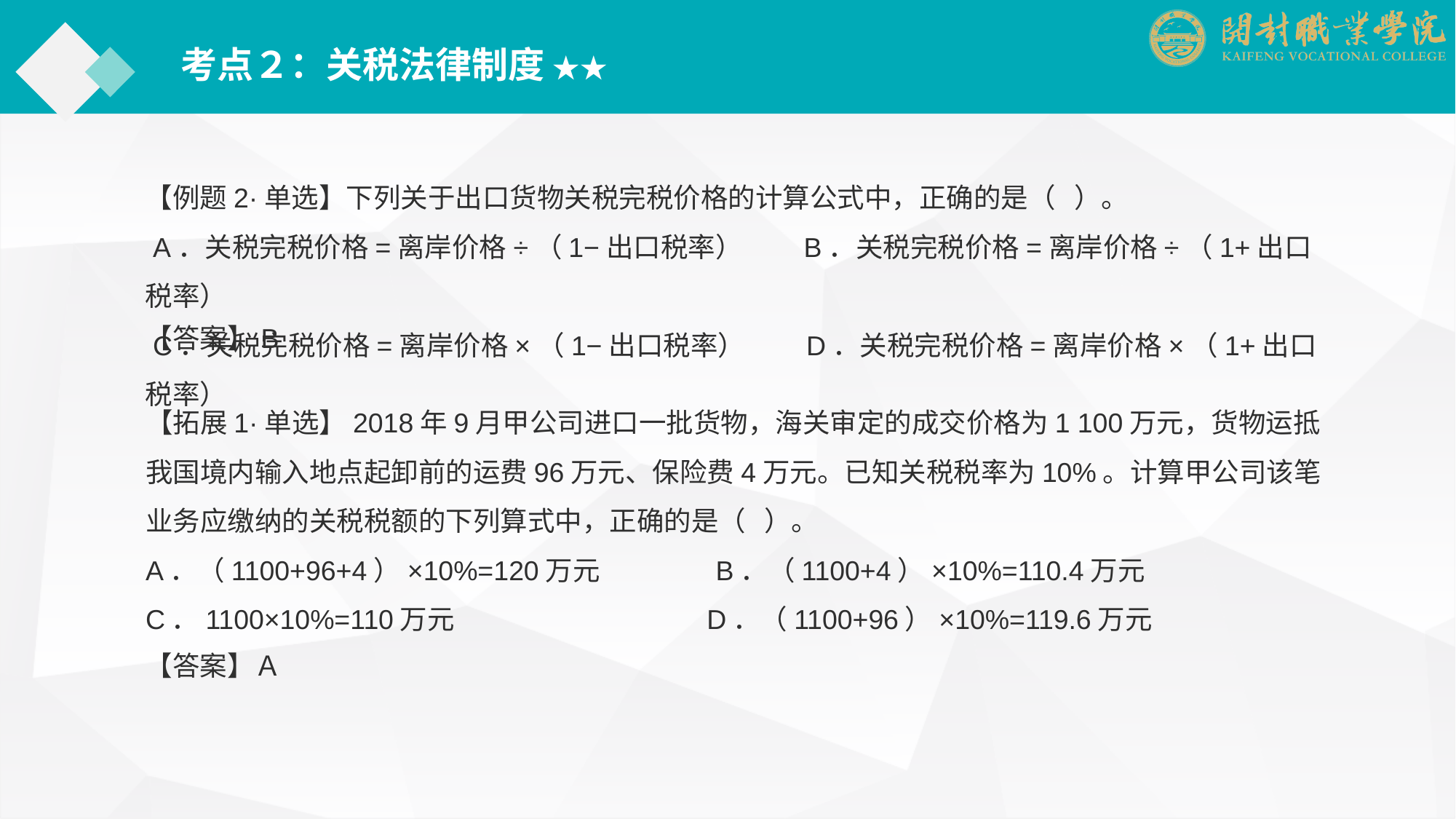

考点２：关税法律制度 ★★
【例题2·单选】下列关于出口货物关税完税价格的计算公式中，正确的是（   ）。
 A．关税完税价格=离岸价格÷（1−出口税率）　　B．关税完税价格=离岸价格÷（1+出口税率）
 C．关税完税价格=离岸价格×（1−出口税率）　　D．关税完税价格=离岸价格×（1+出口税率）
【答案】B
【拓展1·单选】2018年9月甲公司进口一批货物，海关审定的成交价格为1 100万元，货物运抵我国境内输入地点起卸前的运费96万元、保险费4万元。已知关税税率为10%。计算甲公司该笔业务应缴纳的关税税额的下列算式中，正确的是（   ）。
A．（1100+96+4）×10%=120万元　　　　B．（1100+4）×10%=110.4万元
C．1100×10%=110万元　　　　　　　　　D．（1100+96）×10%=119.6万元
【答案】Ａ